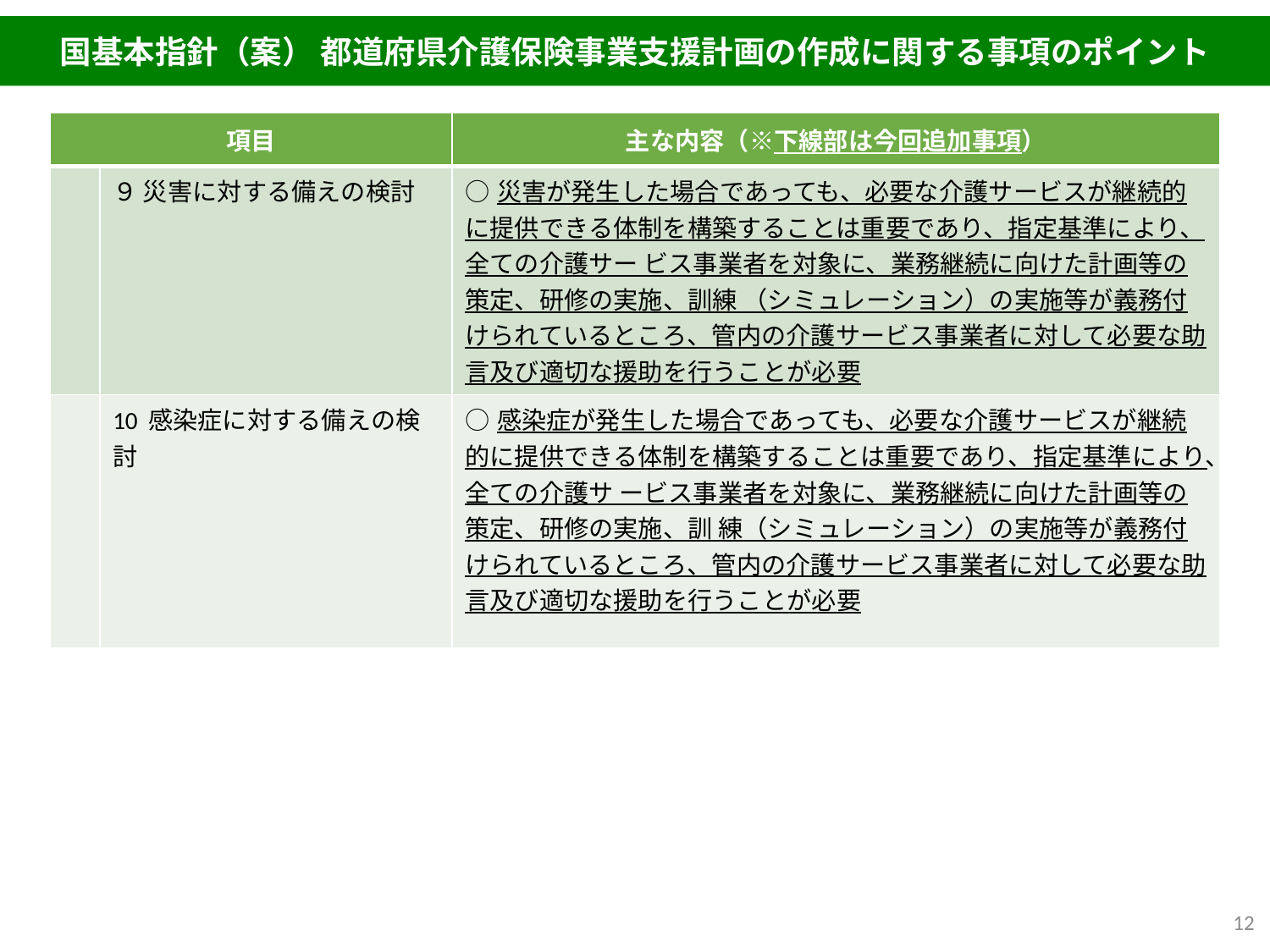

国基本指針（案） 都道府県介護保険事業支援計画の作成に関する事項のポイント
| 項目 |  | 主な内容（※下線部は今回追加事項） |
| --- | --- | --- |
|  | ９ 災害に対する備えの検討 | ○災害が発生した場合であっても、必要な介護サービスが継続的に提供できる体制を構築することは重要であり、指定基準により、全ての介護サー ビス事業者を対象に、業務継続に向けた計画等の策定、研修の実施、訓練 （シミュレーション）の実施等が義務付けられているところ、管内の介護サービス事業者に対して必要な助言及び適切な援助を行うことが必要 |
|  | 10 感染症に対する備えの検討 | ○感染症が発生した場合であっても、必要な介護サービスが継続的に提供できる体制を構築することは重要であり、指定基準により、全ての介護サ ービス事業者を対象に、業務継続に向けた計画等の策定、研修の実施、訓 練（シミュレーション）の実施等が義務付けられているところ、管内の介護サービス事業者に対して必要な助言及び適切な援助を行うことが必要 |
12